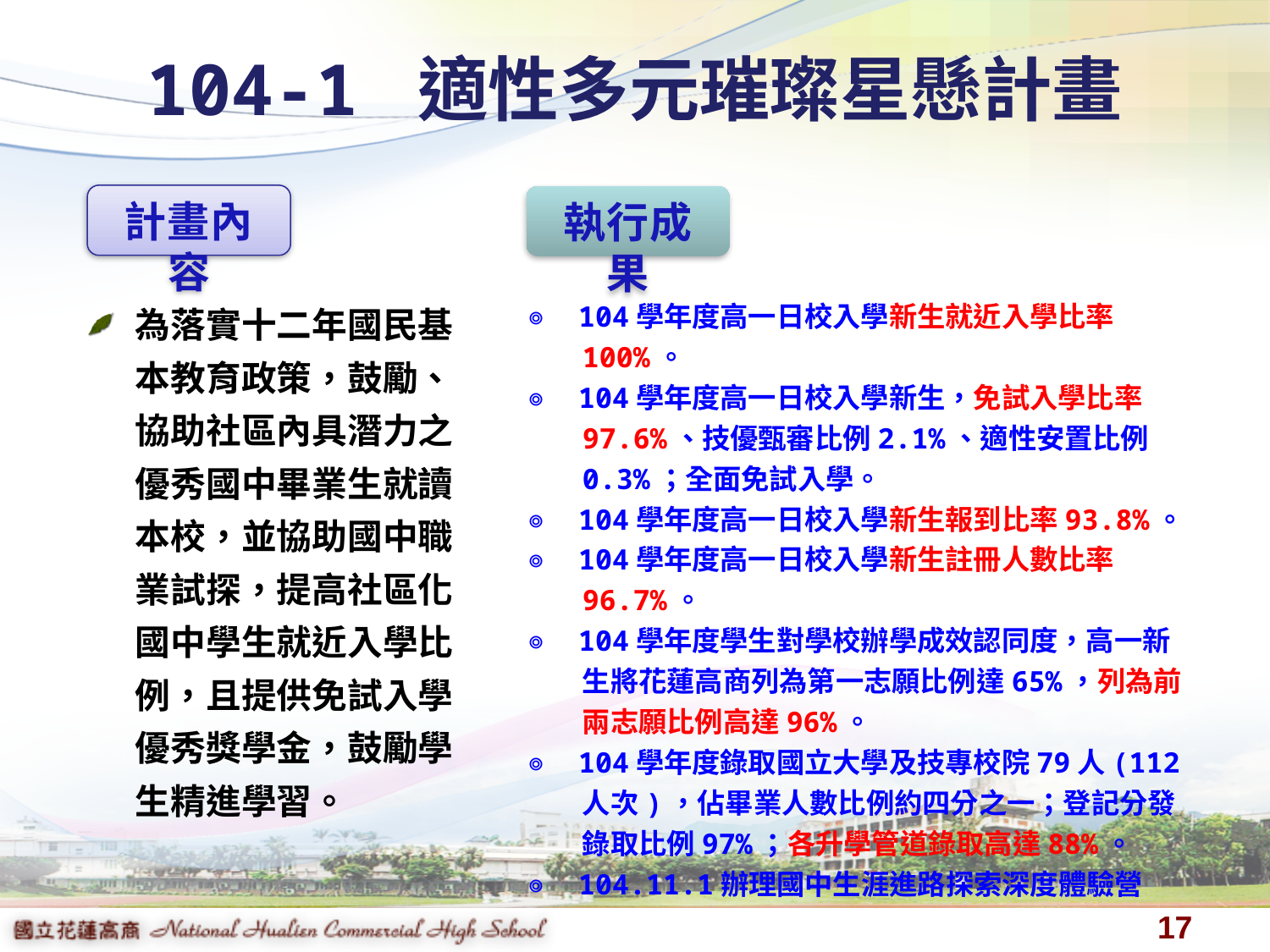

# 104-1 適性多元璀璨星懸計畫
計畫內容
執行成果
為落實十二年國民基本教育政策，鼓勵、協助社區內具潛力之優秀國中畢業生就讀本校，並協助國中職業試探，提高社區化國中學生就近入學比例，且提供免試入學優秀獎學金，鼓勵學生精進學習。
◎  104學年度高一日校入學新生就近入學比率100%。
◎  104學年度高一日校入學新生，免試入學比率97.6%、技優甄審比例2.1%、適性安置比例0.3%；全面免試入學。
◎  104學年度高一日校入學新生報到比率93.8%。
◎  104學年度高一日校入學新生註冊人數比率96.7%。
◎  104學年度學生對學校辦學成效認同度，高一新生將花蓮高商列為第一志願比例達65%，列為前兩志願比例高達96%。
◎  104學年度錄取國立大學及技專校院79人(112人次)，佔畢業人數比例約四分之一；登記分發錄取比例97%；各升學管道錄取高達88%。
◎  104.11.1辦理國中生涯進路探索深度體驗營